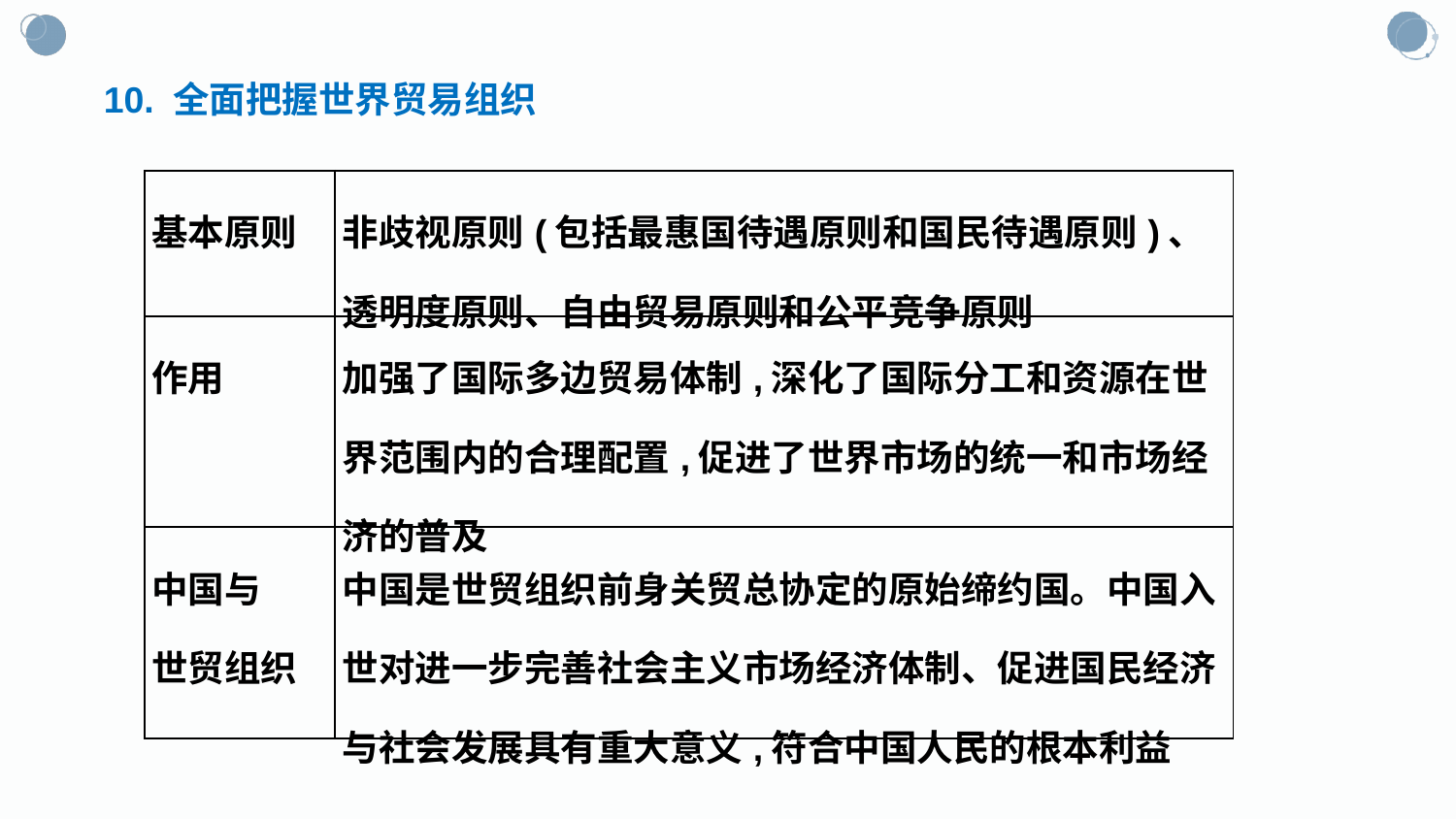

10. 全面把握世界贸易组织
| 基本原则 | 非歧视原则(包括最惠国待遇原则和国民待遇原则)、透明度原则、自由贸易原则和公平竞争原则 |
| --- | --- |
| 作用 | 加强了国际多边贸易体制,深化了国际分工和资源在世界范围内的合理配置,促进了世界市场的统一和市场经济的普及 |
| 中国与 世贸组织 | 中国是世贸组织前身关贸总协定的原始缔约国。中国入世对进一步完善社会主义市场经济体制、促进国民经济与社会发展具有重大意义,符合中国人民的根本利益 |